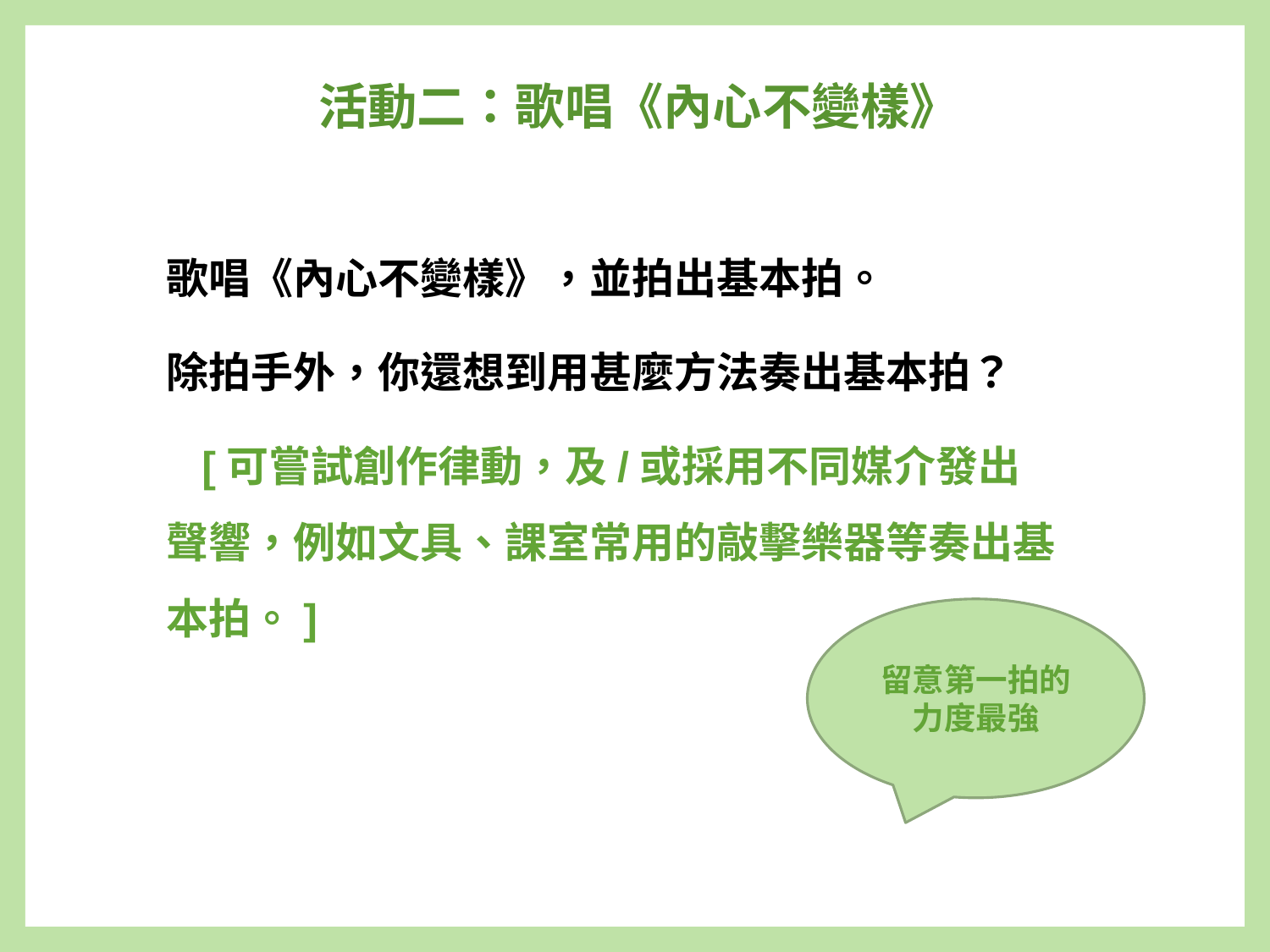

# 活動二：歌唱《內心不變樣》
歌唱《內心不變樣》，並拍出基本拍。
除拍手外，你還想到用甚麼方法奏出基本拍？
   [可嘗試創作律動，及/或採用不同媒介發出聲響，例如文具、課室常用的敲擊樂器等奏出基本拍。]
留意第一拍的力度最強